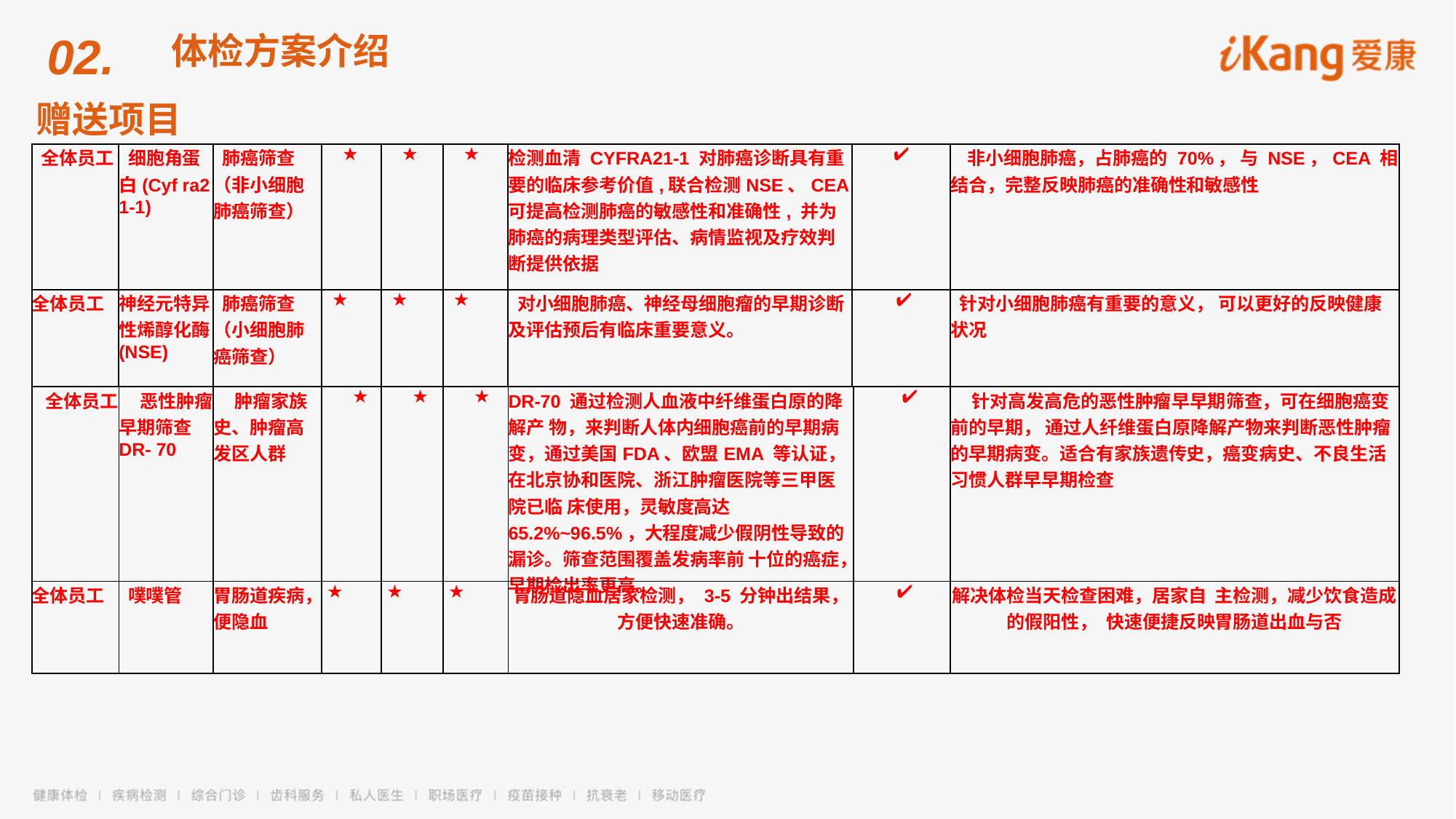

02.
体检方案介绍
赠送项目
| 全体员工 | 细胞角蛋白(Cyf ra2 1-1) | 肺癌筛查（非小细胞肺癌筛查） | ★ | ★ | ★ | 检测血清 CYFRA21-1 对肺癌诊断具有重要的临床参考价值,联合检测NSE、CEA 可提高检测肺癌的敏感性和准确性, 并为肺癌的病理类型评估、病情监视及疗效判断提供依据 | ✔ | 非小细胞肺癌，占肺癌的 70%， 与 NSE，CEA 相结合，完整反映肺癌的准确性和敏感性 |
| --- | --- | --- | --- | --- | --- | --- | --- | --- |
| 全体员工 | 神经元特异性烯醇化酶(NSE) | 肺癌筛查（小细胞肺癌筛查） | ★ | ★ | ★ | 对小细胞肺癌、神经母细胞瘤的早期诊断及评估预后有临床重要意义。 | ✔ | 针对小细胞肺癌有重要的意义， 可以更好的反映健康状况 |
| 全体员工 | 恶性肿瘤早期筛查DR- 70 | 肿瘤家族史、肿瘤高发区人群 | ★ | ★ | ★ | DR-70 通过检测人血液中纤维蛋白原的降解产 物，来判断人体内细胞癌前的早期病变，通过美国FDA、欧盟EMA 等认证， 在北京协和医院、浙江肿瘤医院等三甲医院已临 床使用，灵敏度高达65.2%~96.5%，大程度减少假阴性导致的漏诊。筛查范围覆盖发病率前 十位的癌症，早期检出率更高。 | ✔ | 针对高发高危的恶性肿瘤早早期筛查，可在细胞癌变前的早期， 通过人纤维蛋白原降解产物来判断恶性肿瘤的早期病变。适合有家族遗传史，癌变病史、不良生活习惯人群早早期检查 |
| --- | --- | --- | --- | --- | --- | --- | --- | --- |
| 全体员工 | 噗噗管 | 胃肠道疾病，便隐血 | ★ | ★ | ★ | 胃肠道隐血居家检测， 3-5 分钟出结果，方便快速准确。 | ✔ | 解决体检当天检查困难，居家自 主检测，减少饮食造成的假阳性， 快速便捷反映胃肠道出血与否 |